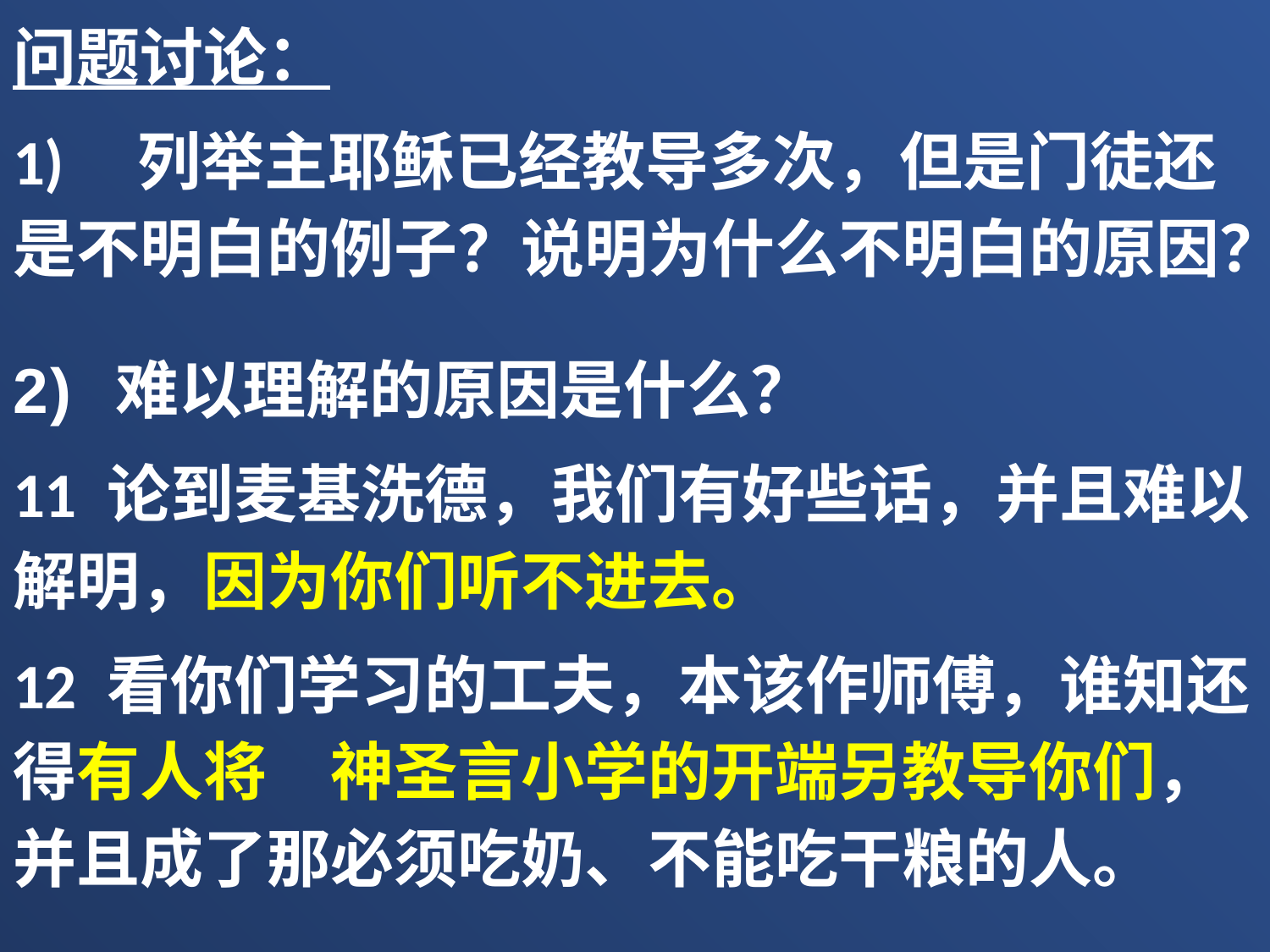

问题讨论：
1)    列举主耶稣已经教导多次，但是门徒还是不明白的例子？说明为什么不明白的原因？

难以理解的原因是什么？
11 论到麦基洗德，我们有好些话，并且难以解明，因为你们听不进去。
12 看你们学习的工夫，本该作师傅，谁知还得有人将　神圣言小学的开端另教导你们，并且成了那必须吃奶、不能吃干粮的人。